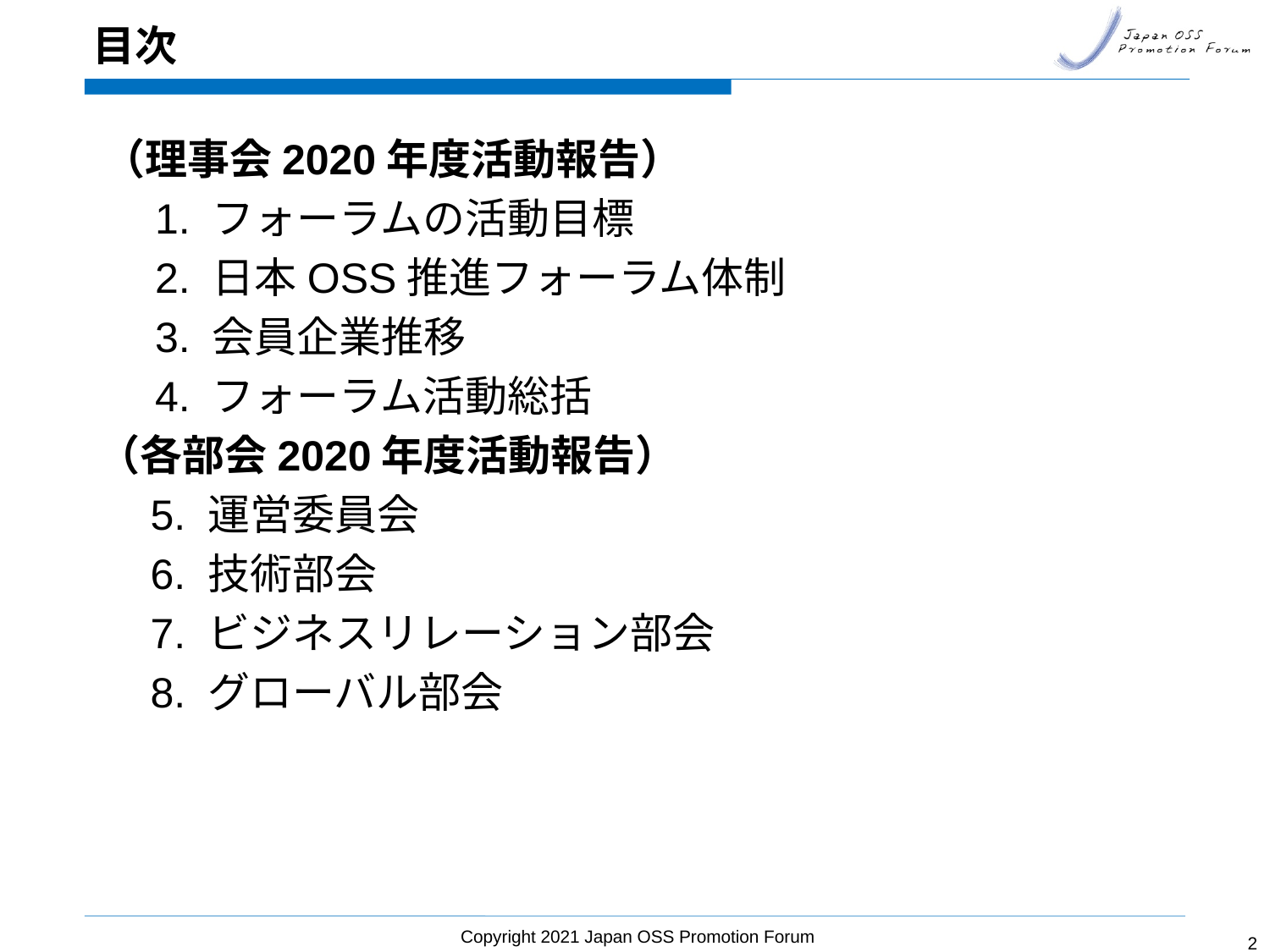

# 目次
（理事会2020年度活動報告）
　1. フォーラムの活動目標
　2. 日本OSS推進フォーラム体制
　3. 会員企業推移
　4. フォーラム活動総括
（各部会2020年度活動報告）
　5. 運営委員会
　6. 技術部会
　7. ビジネスリレーション部会
　8. グローバル部会
Copyright 2021 Japan OSS Promotion Forum
2